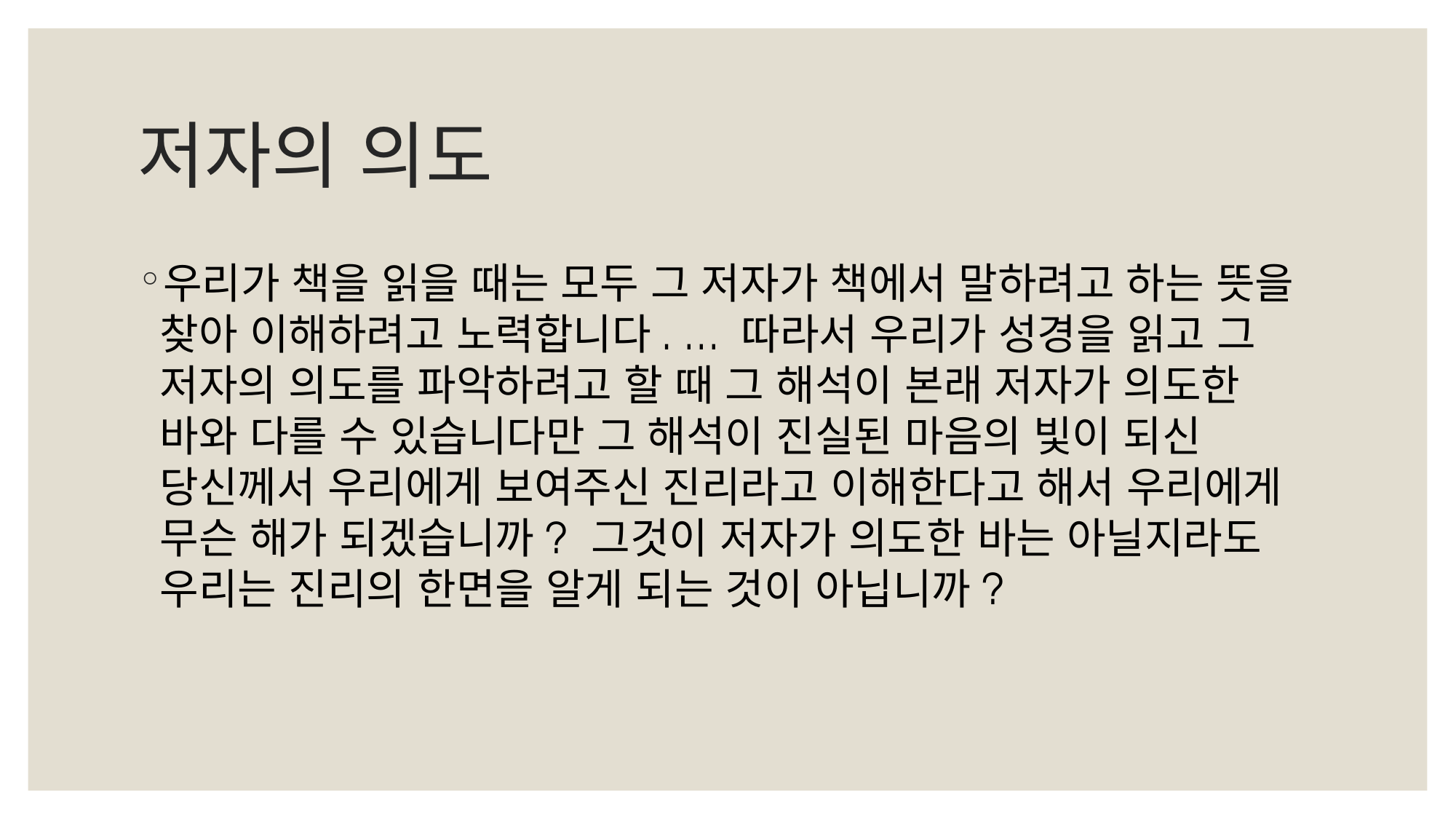

# 저자의 의도
우리가 책을 읽을 때는 모두 그 저자가 책에서 말하려고 하는 뜻을 찾아 이해하려고 노력합니다. … 따라서 우리가 성경을 읽고 그 저자의 의도를 파악하려고 할 때 그 해석이 본래 저자가 의도한 바와 다를 수 있습니다만 그 해석이 진실된 마음의 빛이 되신 당신께서 우리에게 보여주신 진리라고 이해한다고 해서 우리에게 무슨 해가 되겠습니까? 그것이 저자가 의도한 바는 아닐지라도 우리는 진리의 한면을 알게 되는 것이 아닙니까?